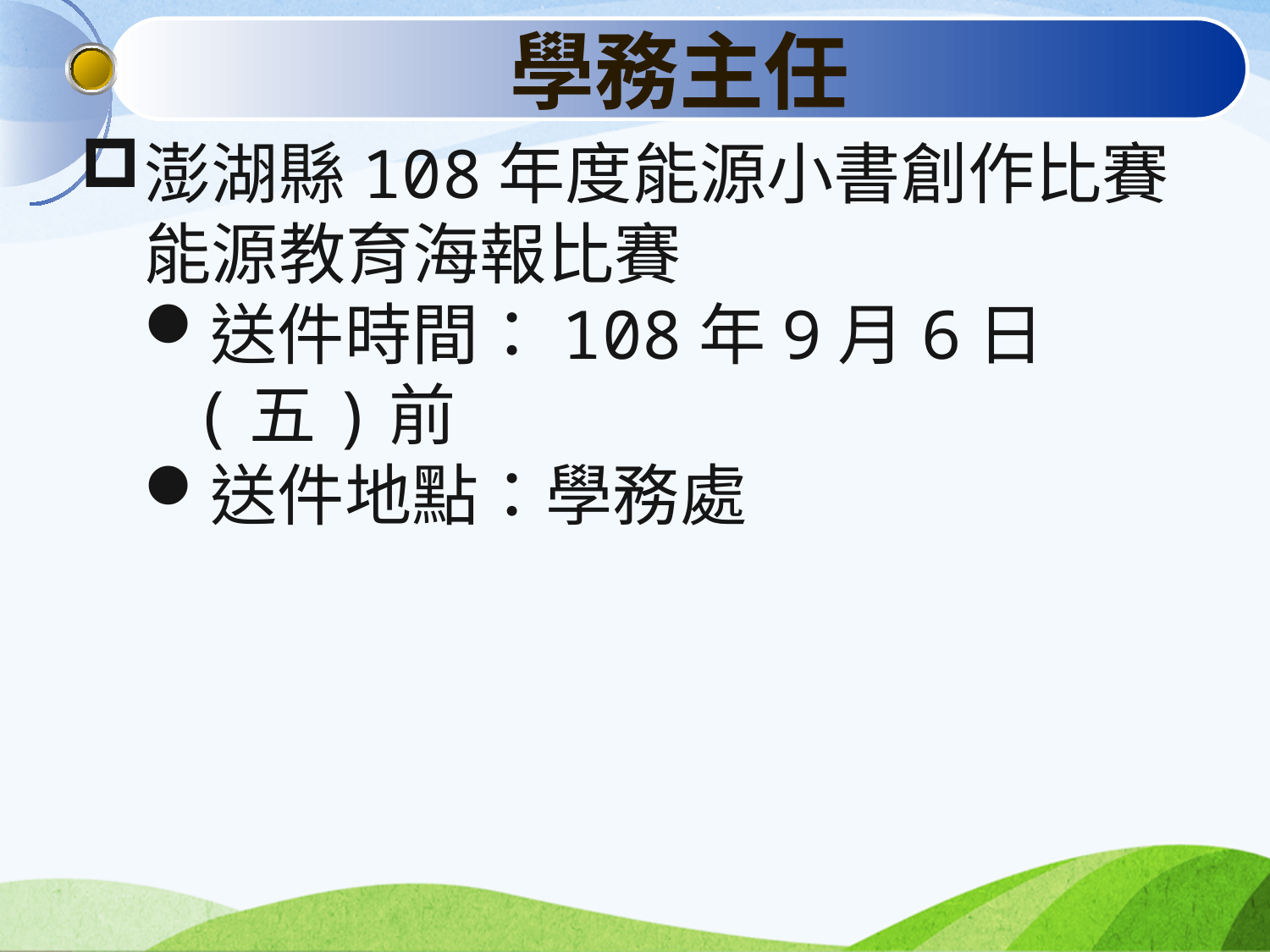

學務主任

澎湖縣108年度能源小書創作比賽
能源教育海報比賽
送件時間：108年9月6日(五)前
送件地點：學務處